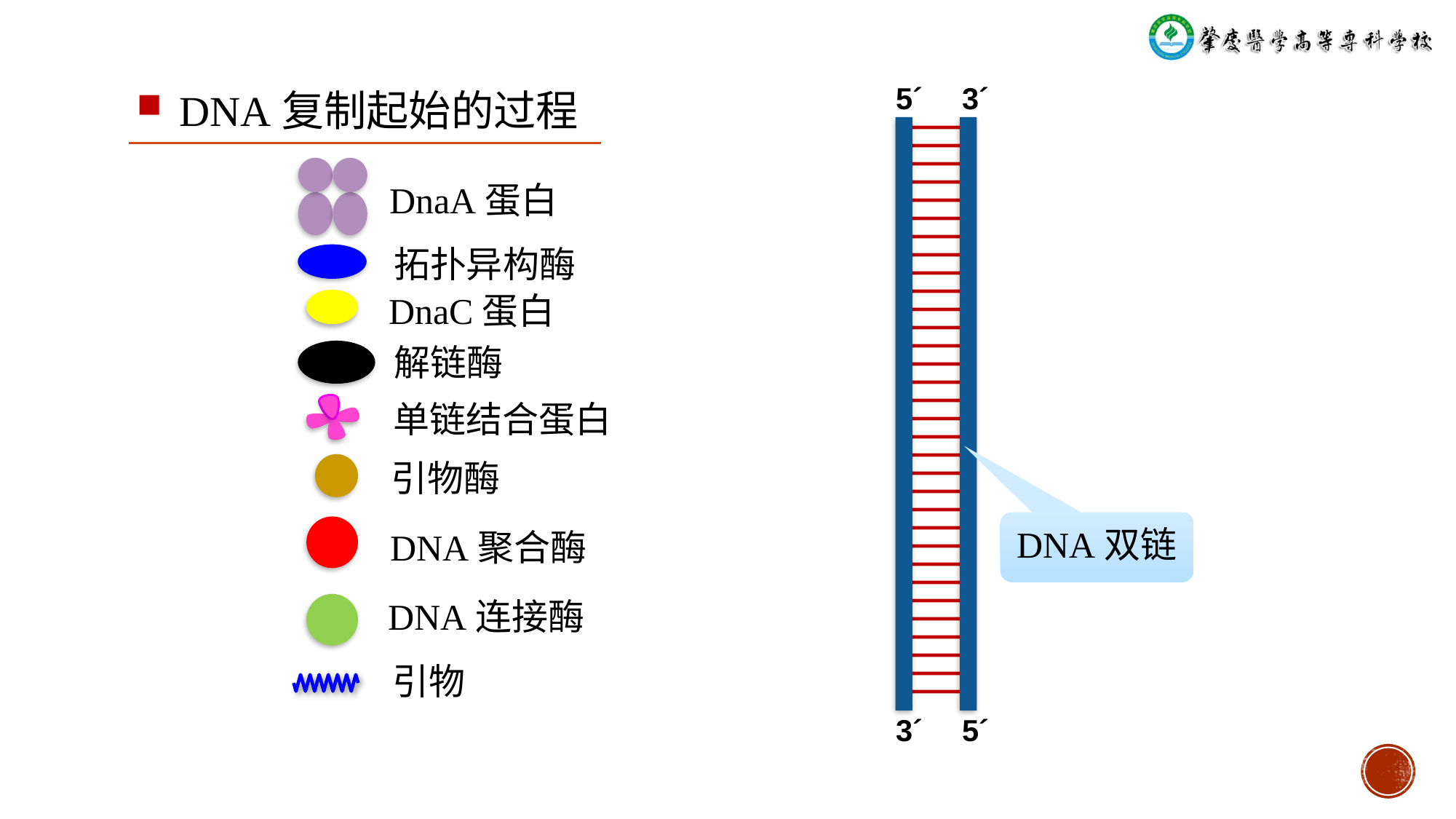

5´
3´
DNA复制起始的过程

DnaA蛋白

拓扑异构酶

DnaC蛋白

解链酶

单链结合蛋白

引物酶

DNA双链

DNA聚合酶

DNA连接酶

引物

3´
5´